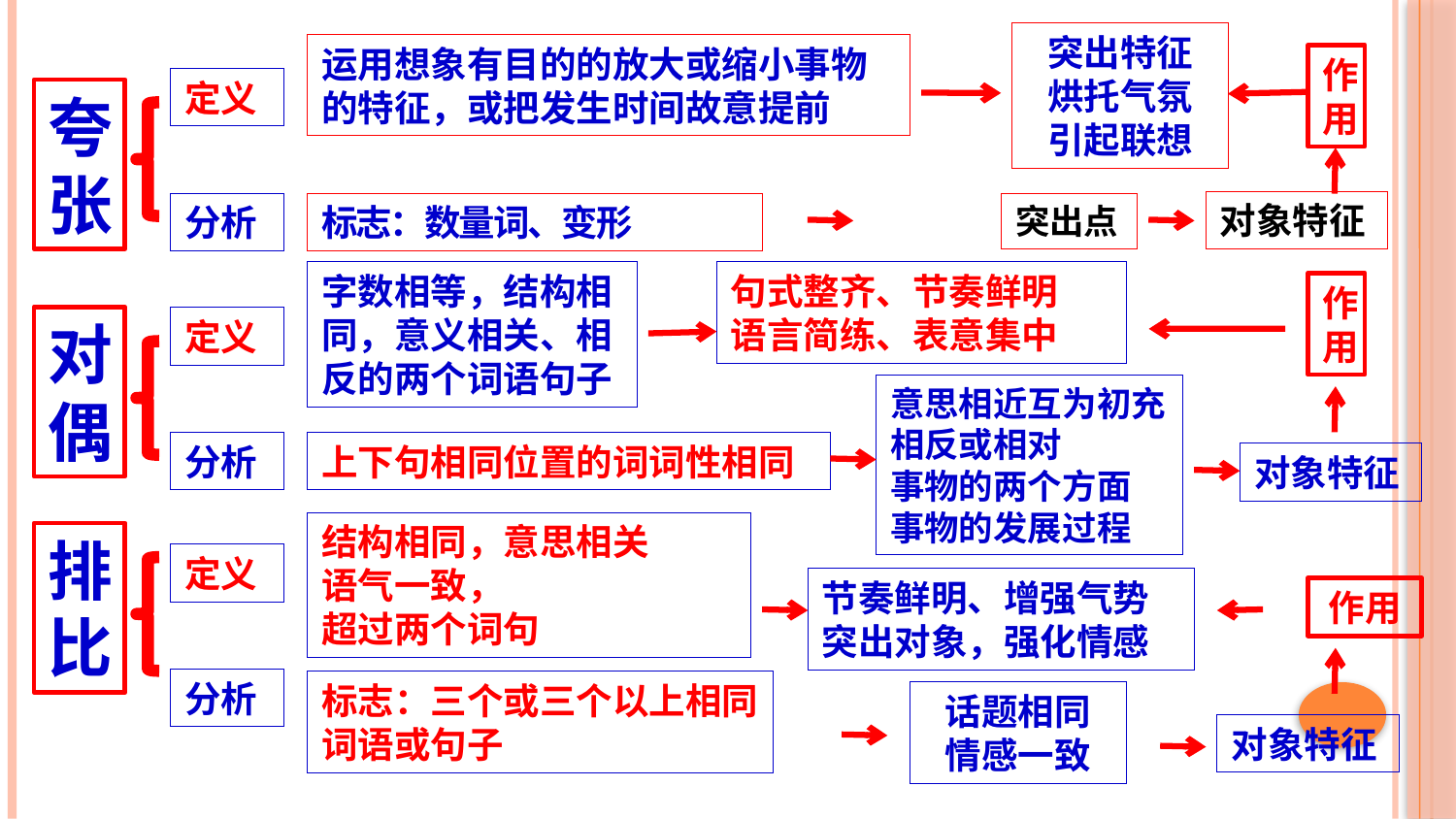

突出特征
烘托气氛
引起联想
运用想象有目的的放大或缩小事物的特征，或把发生时间故意提前
作用
定义
夸张

对象特征
分析
标志：数量词、变形
突出点
字数相等，结构相同，意义相关、相反的两个词语句子
句式整齐、节奏鲜明
语言简练、表意集中
作用
对偶
定义

意思相近互为初充
相反或相对
事物的两个方面
事物的发展过程
分析
上下句相同位置的词词性相同
对象特征
结构相同，意思相关
语气一致，
超过两个词句
排比
定义

节奏鲜明、增强气势
突出对象，强化情感
作用
分析
标志：三个或三个以上相同词语或句子
话题相同
情感一致
对象特征